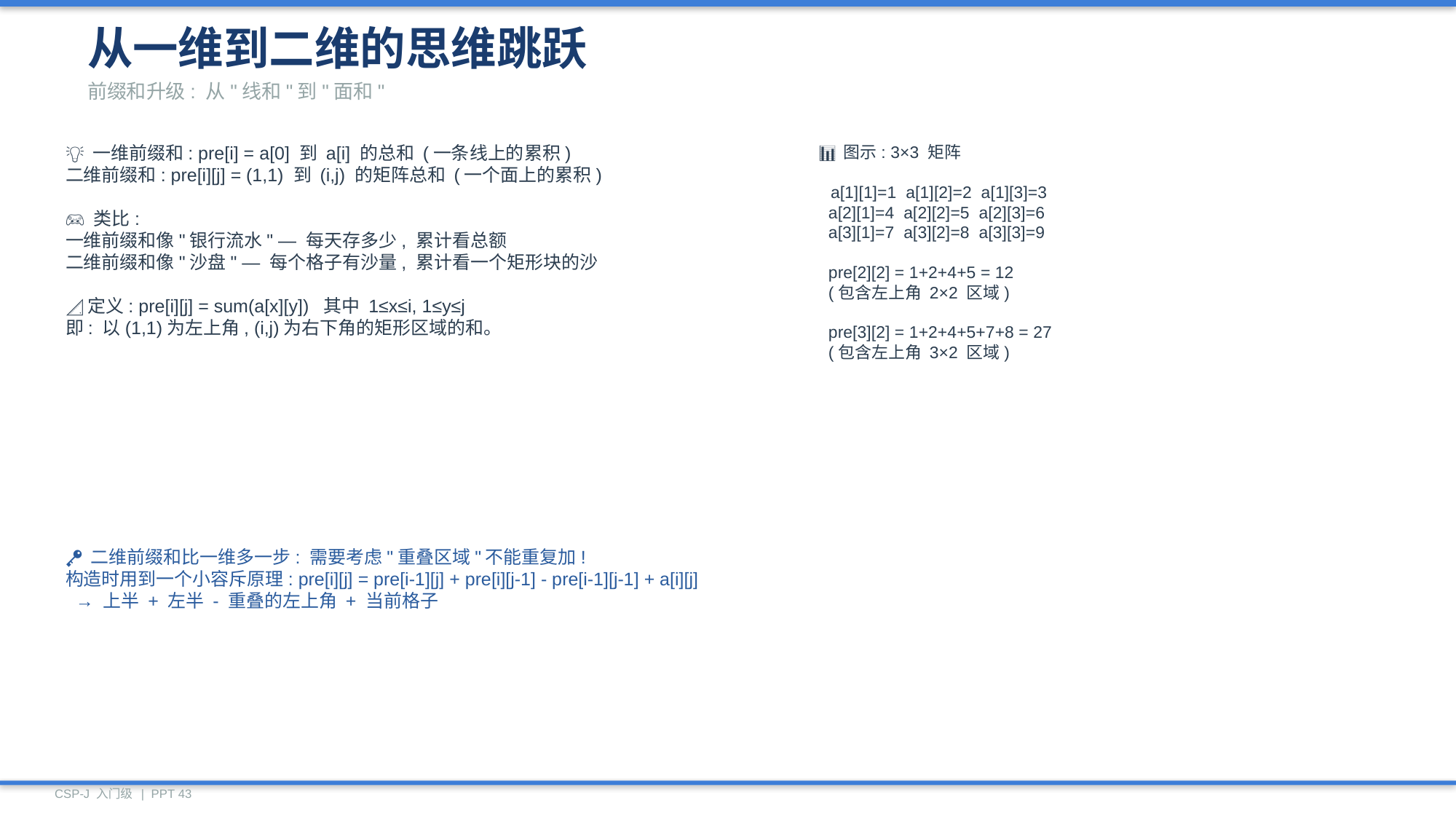

从一维到二维的思维跳跃
前缀和升级: 从"线和"到"面和"
💡 一维前缀和: pre[i] = a[0] 到 a[i] 的总和 (一条线上的累积)
二维前缀和: pre[i][j] = (1,1) 到 (i,j) 的矩阵总和 (一个面上的累积)
🎮 类比:
一维前缀和像"银行流水" — 每天存多少, 累计看总额
二维前缀和像"沙盘" — 每个格子有沙量, 累计看一个矩形块的沙
📐 定义: pre[i][j] = sum(a[x][y])  其中 1≤x≤i, 1≤y≤j
即: 以(1,1)为左上角, (i,j)为右下角的矩形区域的和。
📊 图示: 3×3 矩阵
  a[1][1]=1  a[1][2]=2  a[1][3]=3
  a[2][1]=4  a[2][2]=5  a[2][3]=6
  a[3][1]=7  a[3][2]=8  a[3][3]=9
  pre[2][2] = 1+2+4+5 = 12
  (包含左上角 2×2 区域)
  pre[3][2] = 1+2+4+5+7+8 = 27
  (包含左上角 3×2 区域)
🔑 二维前缀和比一维多一步: 需要考虑"重叠区域"不能重复加!
构造时用到一个小容斥原理: pre[i][j] = pre[i-1][j] + pre[i][j-1] - pre[i-1][j-1] + a[i][j]
  → 上半 + 左半 - 重叠的左上角 + 当前格子

CSP-J 入门级  |  PPT 43